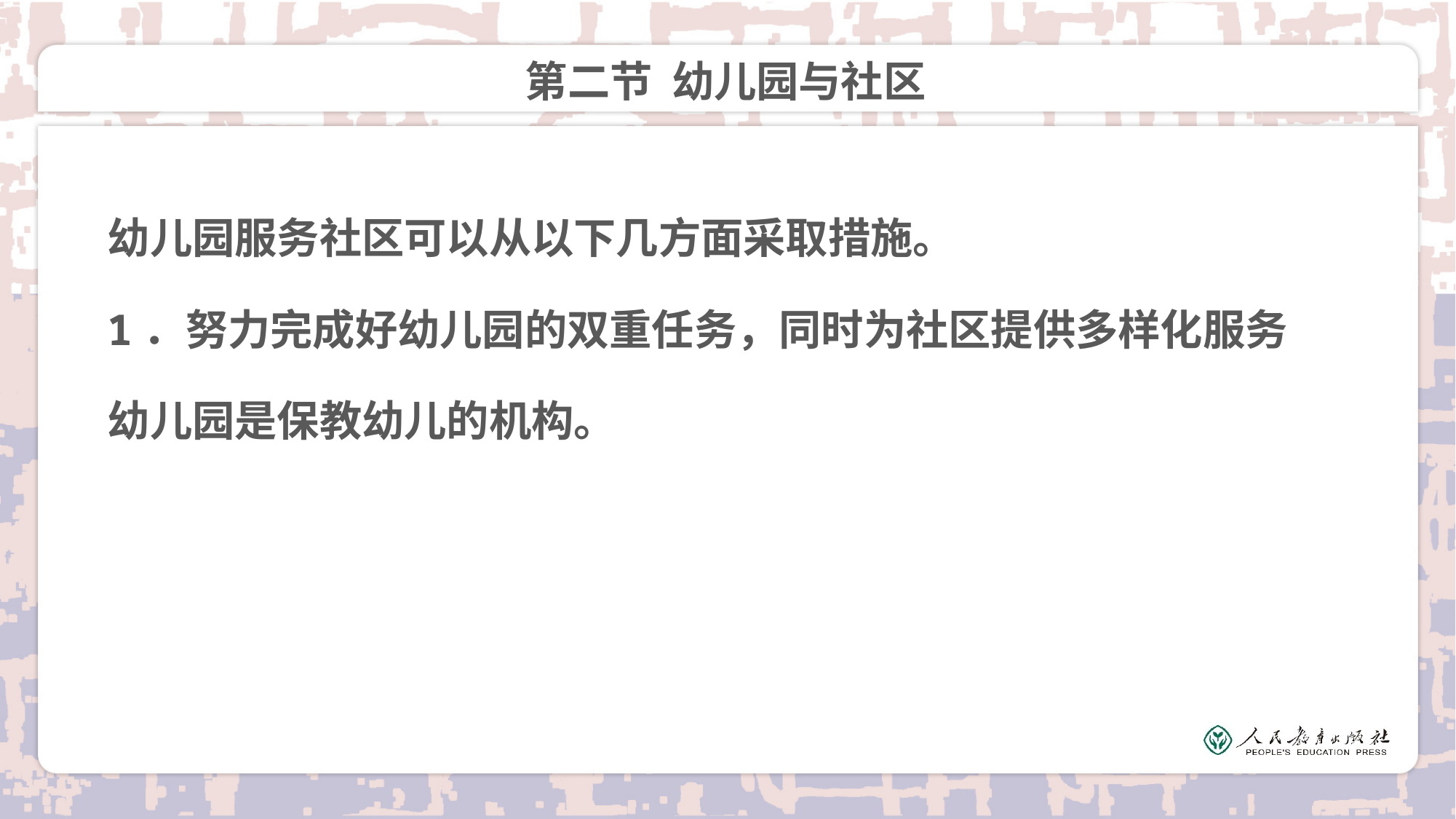

# 第二节  幼儿园与社区
幼儿园服务社区可以从以下几方面采取措施。
1．努力完成好幼儿园的双重任务，同时为社区提供多样化服务
幼儿园是保教幼儿的机构。